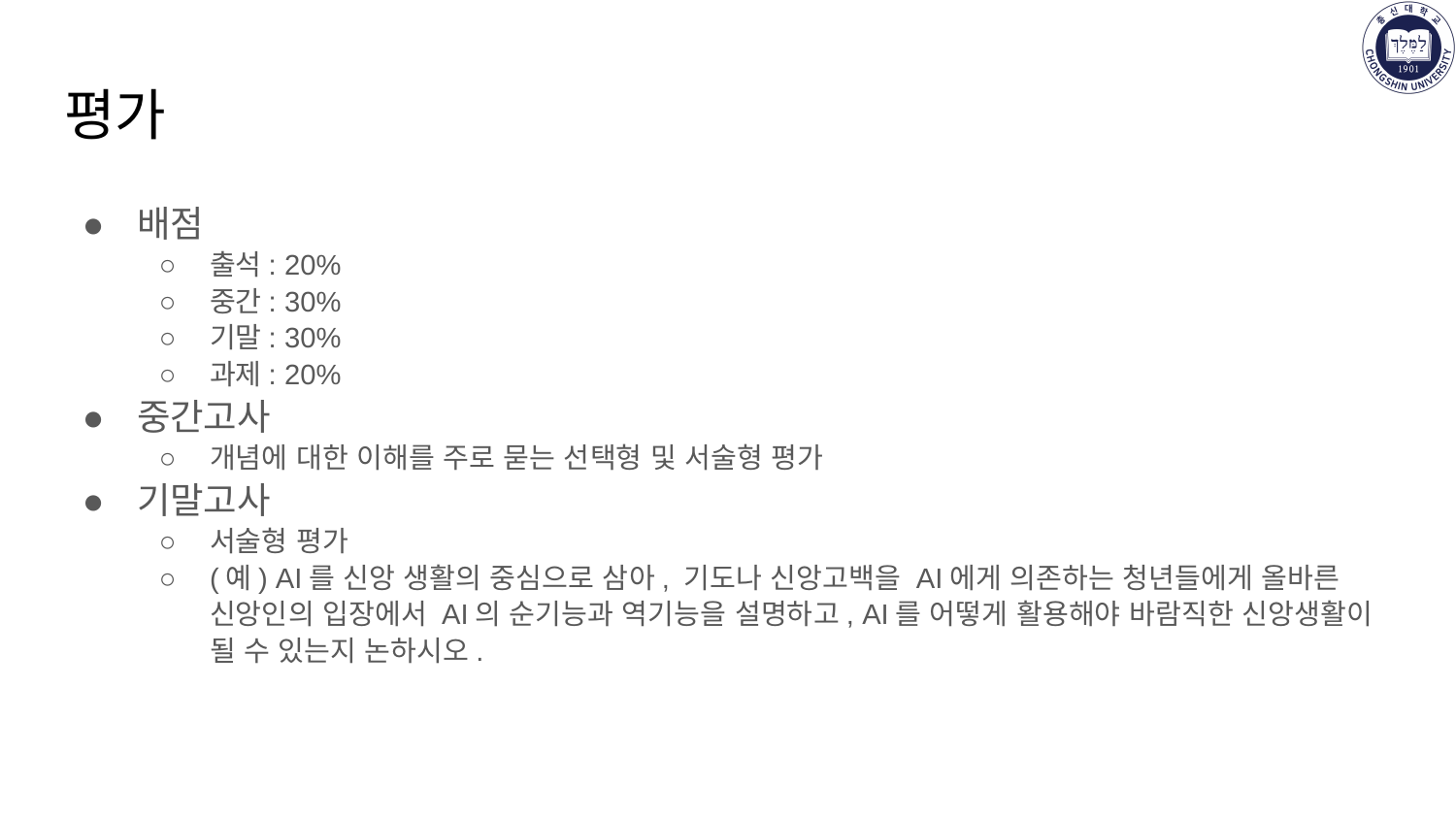

# 평가
배점
출석: 20%
중간: 30%
기말: 30%
과제: 20%
중간고사
개념에 대한 이해를 주로 묻는 선택형 및 서술형 평가
기말고사
서술형 평가
(예) AI를 신앙 생활의 중심으로 삼아, 기도나 신앙고백을 AI에게 의존하는 청년들에게 올바른 신앙인의 입장에서 AI의 순기능과 역기능을 설명하고, AI를 어떻게 활용해야 바람직한 신앙생활이 될 수 있는지 논하시오.